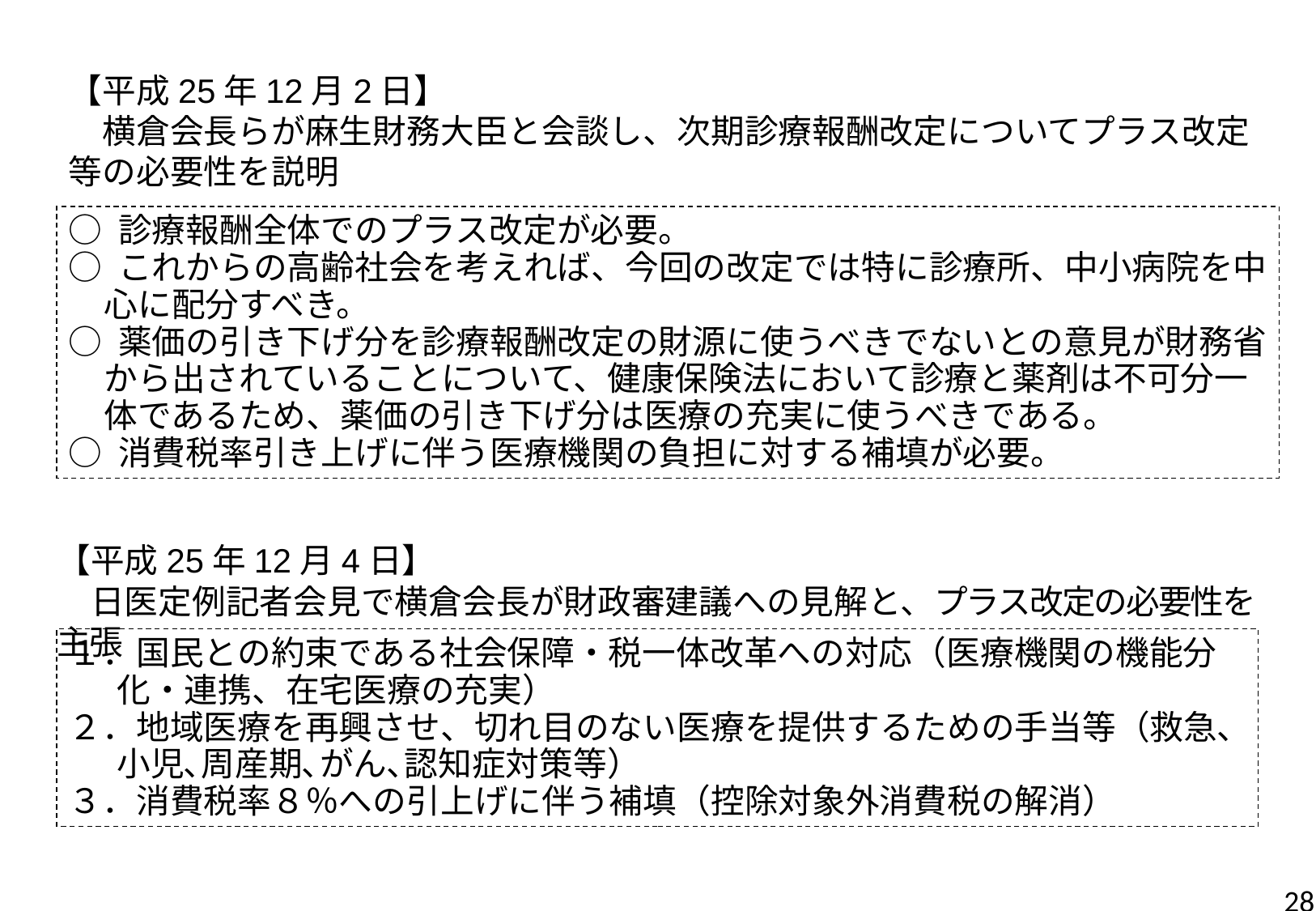

【平成25年12月2日】
　横倉会長らが麻生財務大臣と会談し、次期診療報酬改定についてプラス改定等の必要性を説明
○ 診療報酬全体でのプラス改定が必要。
○ これからの高齢社会を考えれば、今回の改定では特に診療所、中小病院を中心に配分すべき。
○ 薬価の引き下げ分を診療報酬改定の財源に使うべきでないとの意見が財務省から出されていることについて、健康保険法において診療と薬剤は不可分一体であるため、薬価の引き下げ分は医療の充実に使うべきである。
○ 消費税率引き上げに伴う医療機関の負担に対する補填が必要。
【平成25年12月4日】
　日医定例記者会見で横倉会長が財政審建議への見解と、プラス改定の必要性を主張
１．国民との約束である社会保障・税一体改革への対応（医療機関の機能分化・連携、在宅医療の充実）
２．地域医療を再興させ、切れ目のない医療を提供するための手当等（救急､小児､周産期､がん､認知症対策等）
３．消費税率８％への引上げに伴う補填（控除対象外消費税の解消）
28